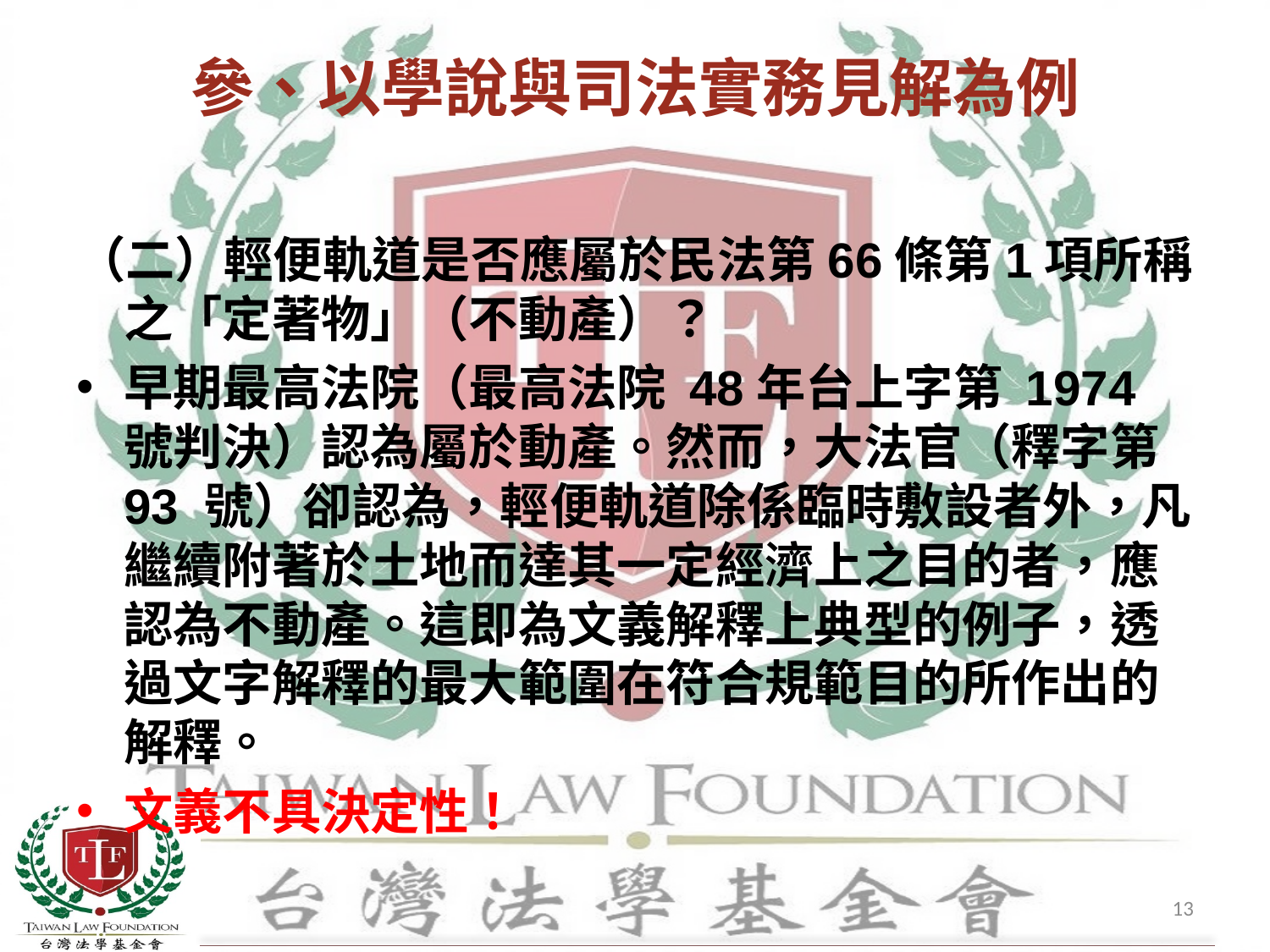

# 參、以學說與司法實務見解為例
（二）輕便軌道是否應屬於民法第66條第1項所稱之「定著物」（不動產）？
早期最高法院（最高法院 48年台上字第 1974 號判決）認為屬於動產。然而，大法官（釋字第 93 號）卻認為，輕便軌道除係臨時敷設者外，凡繼續附著於土地而達其一定經濟上之目的者，應認為不動產。這即為文義解釋上典型的例子，透過文字解釋的最大範圍在符合規範目的所作出的解釋。
文義不具決定性！

13